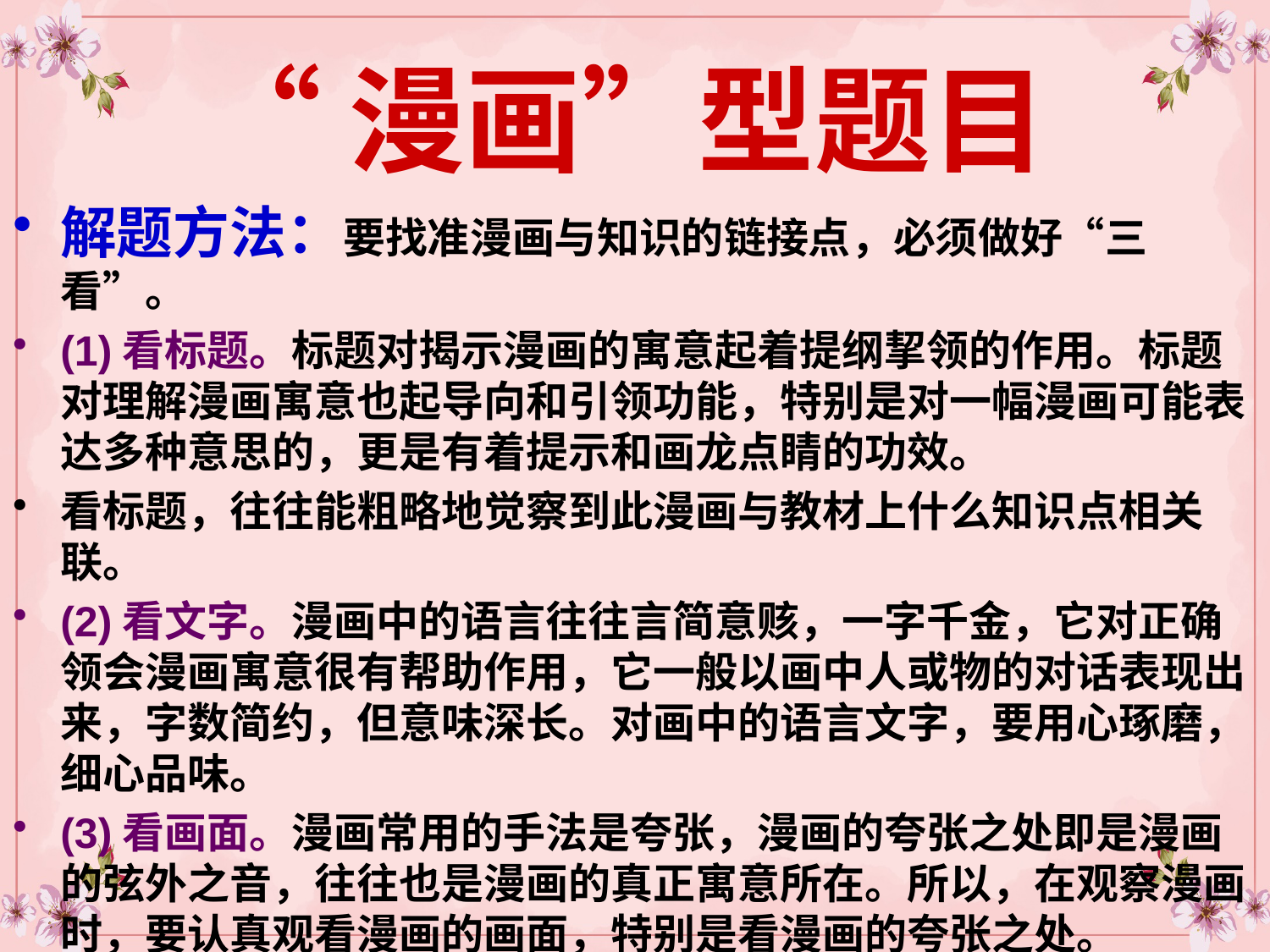

# “漫画”型题目
解题方法：要找准漫画与知识的链接点，必须做好“三看”。
(1)看标题。标题对揭示漫画的寓意起着提纲挈领的作用。标题对理解漫画寓意也起导向和引领功能，特别是对一幅漫画可能表达多种意思的，更是有着提示和画龙点睛的功效。
看标题，往往能粗略地觉察到此漫画与教材上什么知识点相关联。
(2)看文字。漫画中的语言往往言简意赅，一字千金，它对正确领会漫画寓意很有帮助作用，它一般以画中人或物的对话表现出来，字数简约，但意味深长。对画中的语言文字，要用心琢磨，细心品味。
(3)看画面。漫画常用的手法是夸张，漫画的夸张之处即是漫画的弦外之音，往往也是漫画的真正寓意所在。所以，在观察漫画时，要认真观看漫画的画面，特别是看漫画的夸张之处。